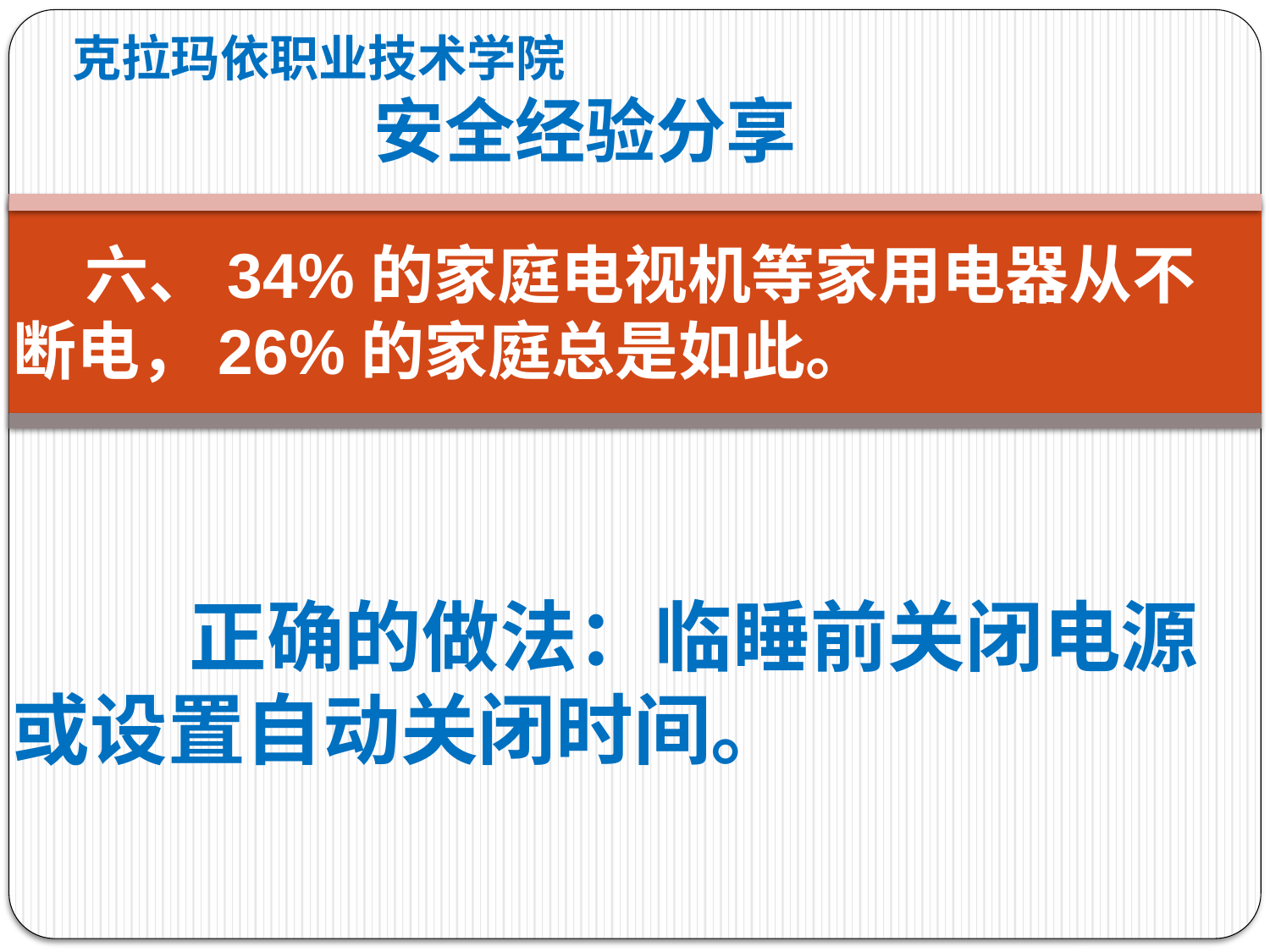

# 克拉玛依职业技术学院 安全经验分享
    六、34%的家庭电视机等家用电器从不断电，26%的家庭总是如此。
         正确的做法：临睡前关闭电源或设置自动关闭时间。